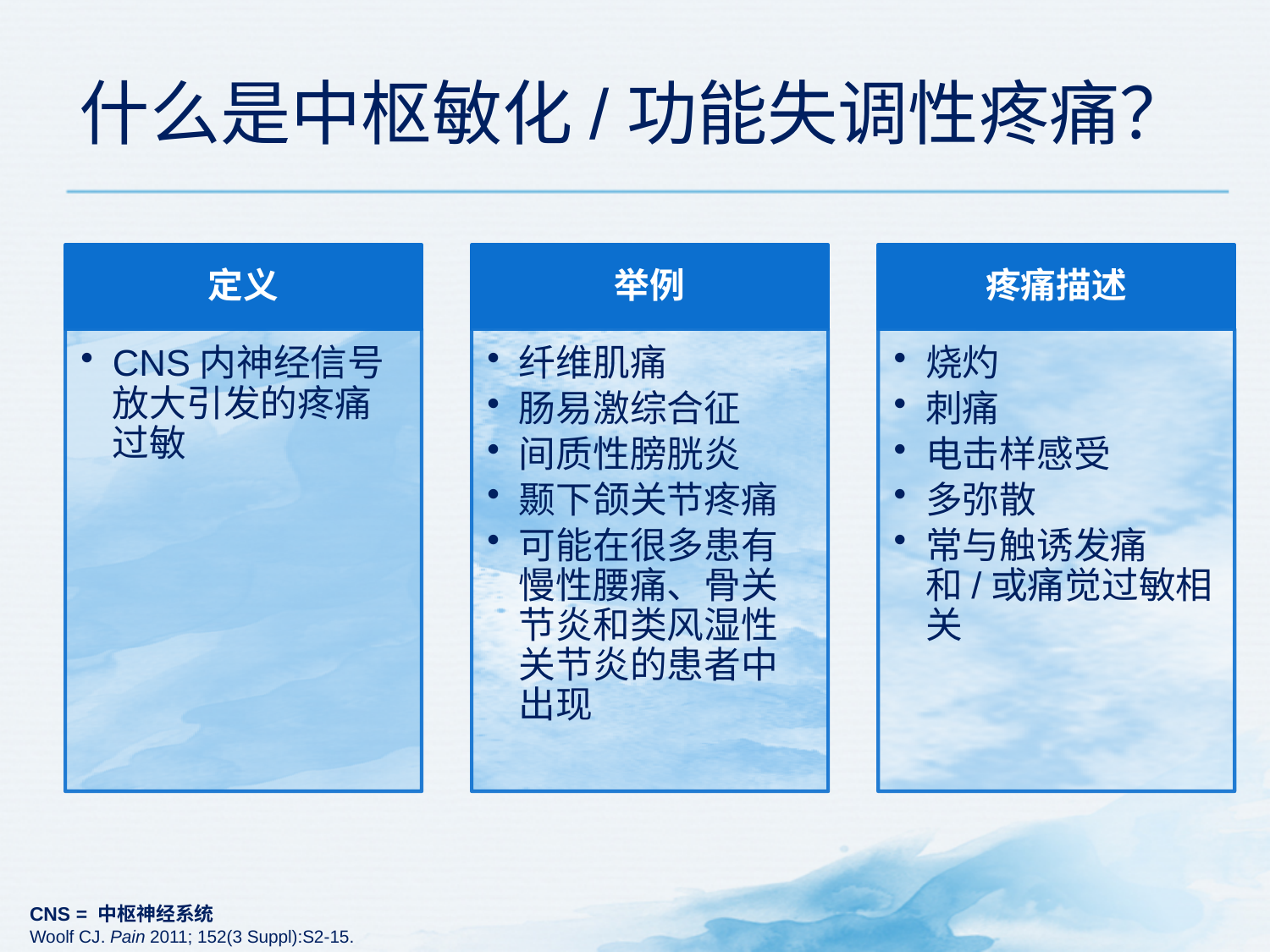

# 什么是中枢敏化/功能失调性疼痛？
定义
CNS内神经信号放大引发的疼痛过敏
举例
纤维肌痛
肠易激综合征
间质性膀胱炎
颞下颌关节疼痛
可能在很多患有慢性腰痛、骨关节炎和类风湿性关节炎的患者中出现
疼痛描述
烧灼
刺痛
电击样感受
多弥散
常与触诱发痛和/或痛觉过敏相关
CNS = 中枢神经系统
Woolf CJ. Pain 2011; 152(3 Suppl):S2-15.